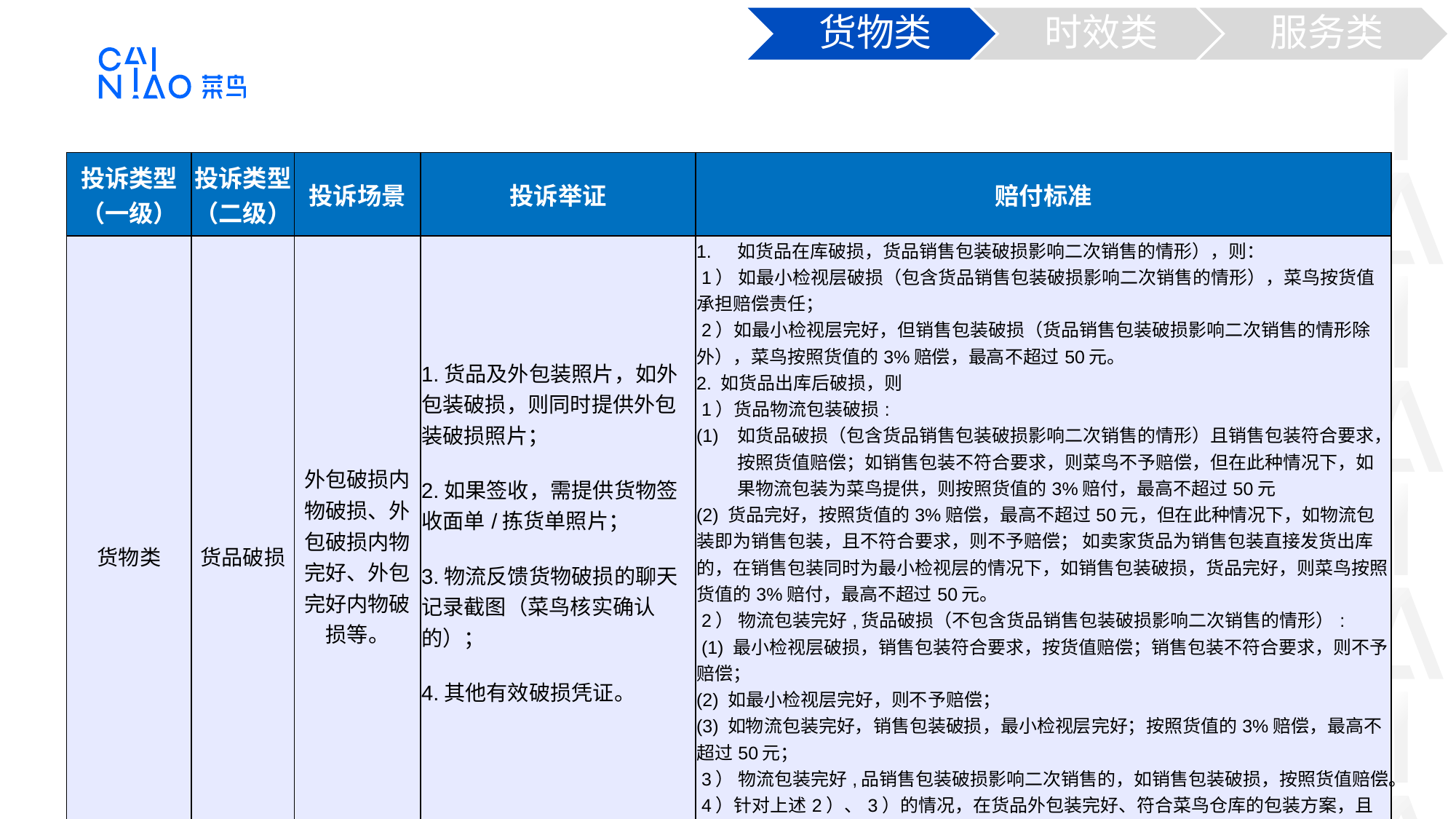

货物类
时效类
服务类
| 投诉类型（一级） | 投诉类型（二级） | 投诉场景 | 投诉举证 | 赔付标准 |
| --- | --- | --- | --- | --- |
| 货物类 | 货品破损 | 外包破损内物破损、外包破损内物完好、外包完好内物破损等。 | 1.货品及外包装照片，如外包装破损，则同时提供外包装破损照片； 2.如果签收，需提供货物签收面单/拣货单照片； 3.物流反馈货物破损的聊天记录截图（菜鸟核实确认的）； 4.其他有效破损凭证。 | 如货品在库破损，货品销售包装破损影响二次销售的情形），则： 1） 如最小检视层破损（包含货品销售包装破损影响二次销售的情形），菜鸟按货值承担赔偿责任； 2）如最小检视层完好，但销售包装破损（货品销售包装破损影响二次销售的情形除外），菜鸟按照货值的3%赔偿，最高不超过50元。 2. 如货品出库后破损，则 1）货品物流包装破损: 如货品破损（包含货品销售包装破损影响二次销售的情形）且销售包装符合要求，按照货值赔偿；如销售包装不符合要求，则菜鸟不予赔偿，但在此种情况下，如果物流包装为菜鸟提供，则按照货值的3%赔付，最高不超过50元 (2) 货品完好，按照货值的3%赔偿，最高不超过50元，但在此种情况下，如物流包装即为销售包装，且不符合要求，则不予赔偿； 如卖家货品为销售包装直接发货出库的，在销售包装同时为最小检视层的情况下，如销售包装破损，货品完好，则菜鸟按照货值的3%赔付，最高不超过50元。 2） 物流包装完好,货品破损（不包含货品销售包装破损影响二次销售的情形）: (1) 最小检视层破损，销售包装符合要求，按货值赔偿；销售包装不符合要求，则不予赔偿； (2) 如最小检视层完好，则不予赔偿； (3) 如物流包装完好，销售包装破损，最小检视层完好；按照货值的3%赔偿，最高不超过50元； 3） 物流包装完好,品销售包装破损影响二次销售的，如销售包装破损，按照货值赔偿。 4）针对上述2）、3）的情况，在货品外包装完好、符合菜鸟仓库的包装方案，且无明显证据显示为菜鸟的责任的前提下，菜鸟对货物破损将不予赔付。 |